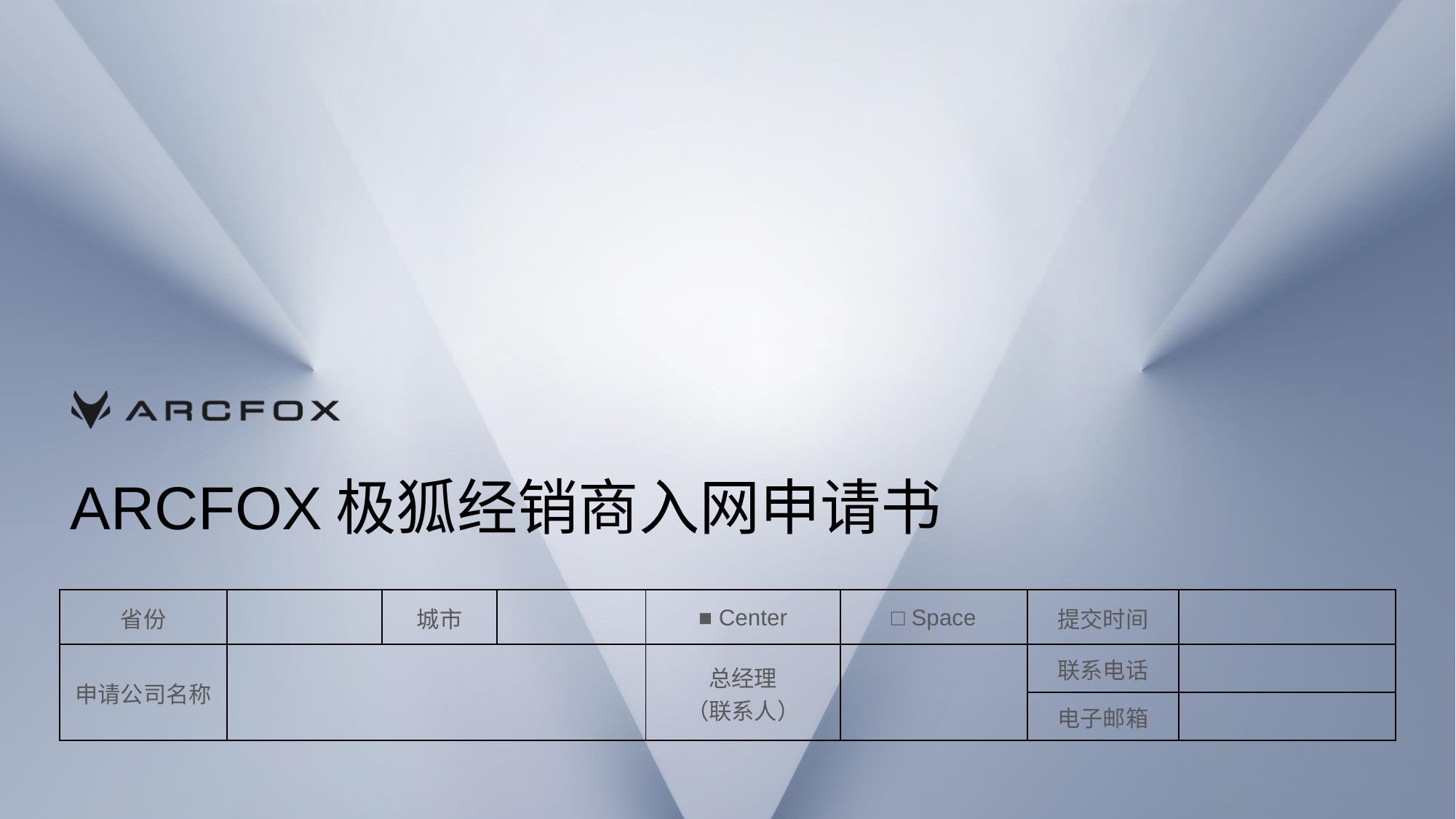

ARCFOX极狐经销商入网申请书
| 省份 |  | 城市 |  | ■ Center | □ Space | 提交时间 |  |
| --- | --- | --- | --- | --- | --- | --- | --- |
| 申请公司名称 |  |  |  | 总经理 （联系人） |  | 联系电话 |  |
|  |  |  |  |  |  | 电子邮箱 |  |